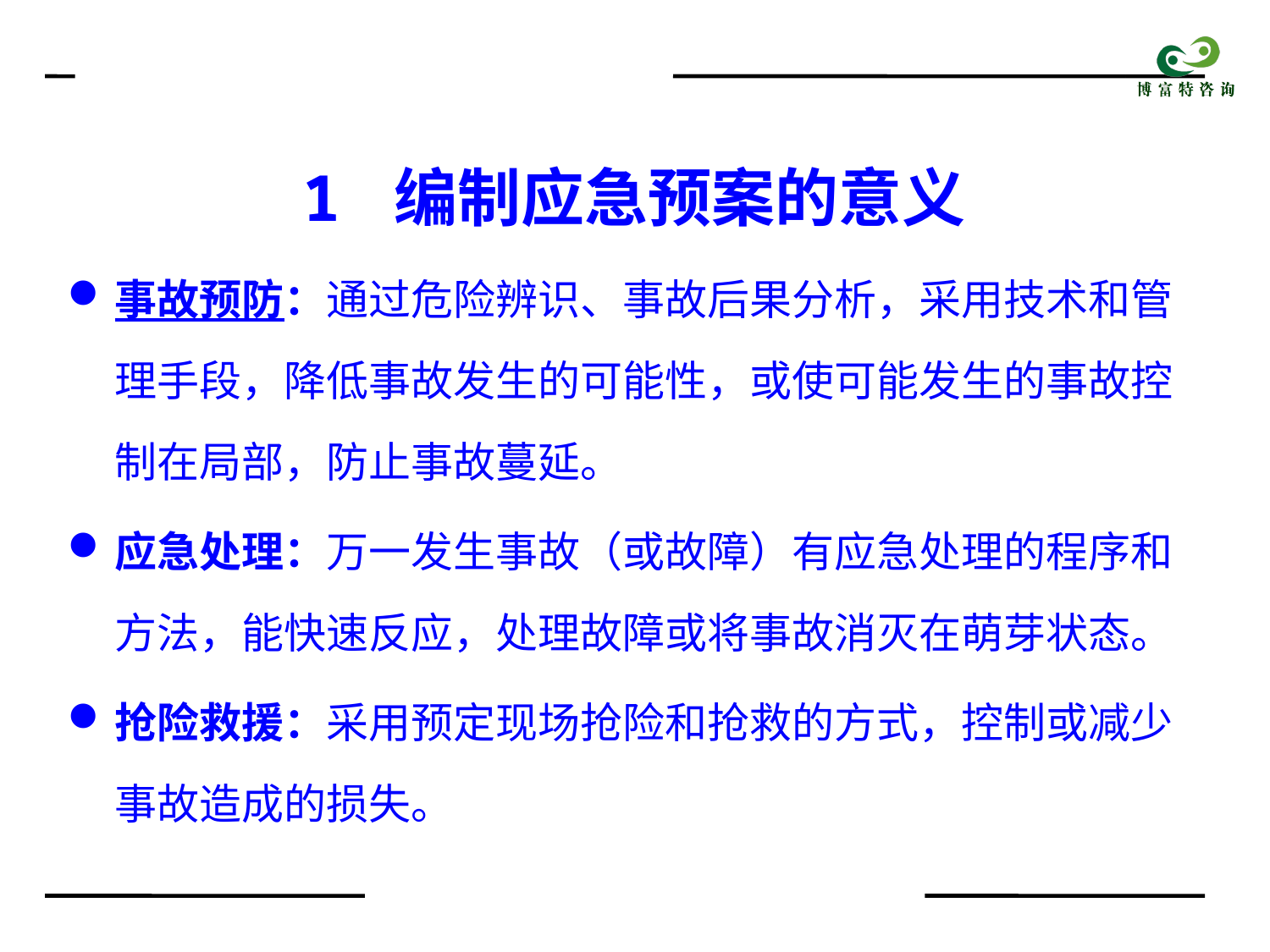

1 编制应急预案的意义
事故预防：通过危险辨识、事故后果分析，采用技术和管理手段，降低事故发生的可能性，或使可能发生的事故控制在局部，防止事故蔓延。
应急处理：万一发生事故（或故障）有应急处理的程序和方法，能快速反应，处理故障或将事故消灭在萌芽状态。
抢险救援：采用预定现场抢险和抢救的方式，控制或减少事故造成的损失。